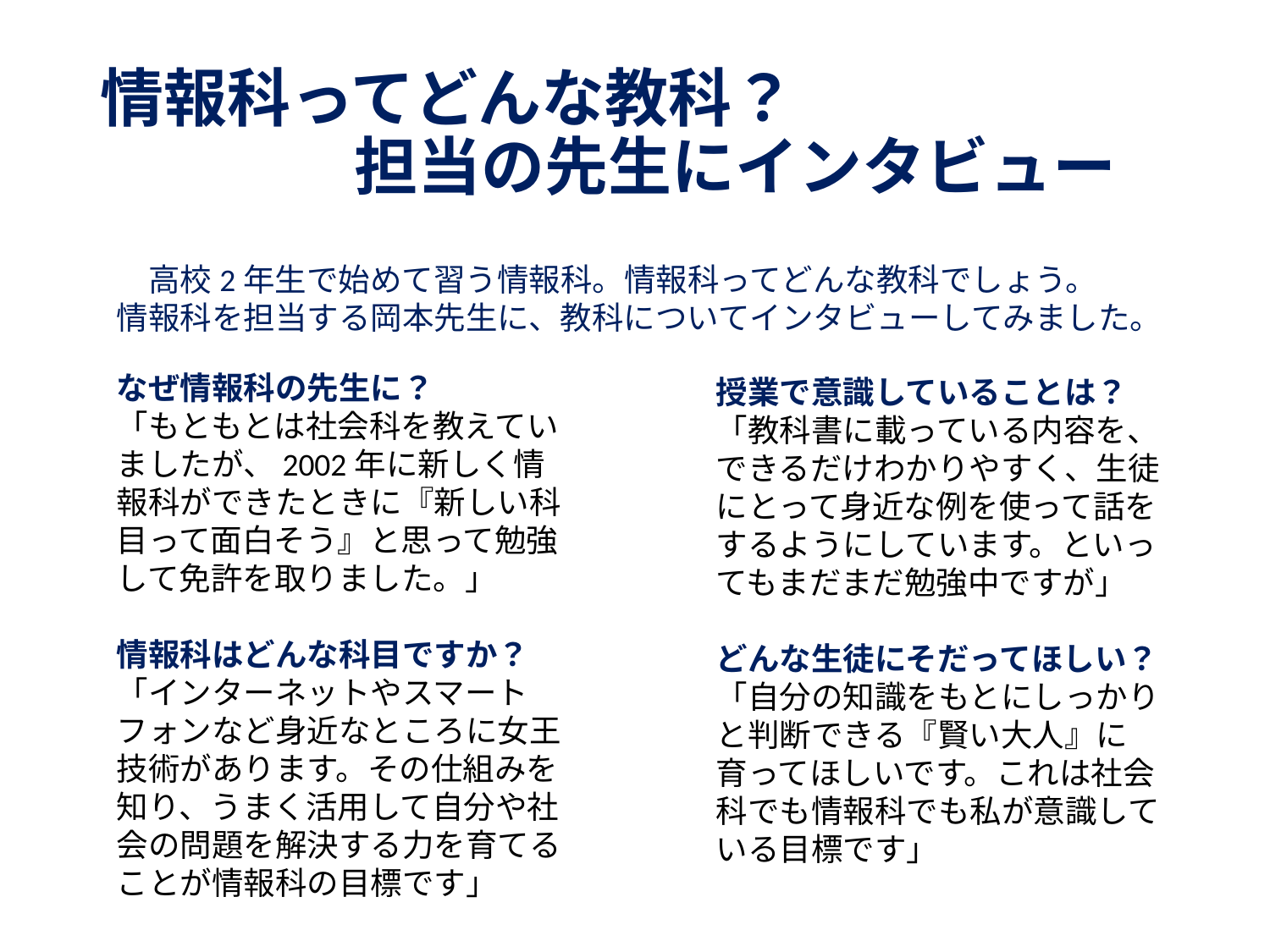

# 情報科ってどんな教科？ 　　　　担当の先生にインタビュー
　高校2年生で始めて習う情報科。情報科ってどんな教科でしょう。
情報科を担当する岡本先生に、教科についてインタビューしてみました。
なぜ情報科の先生に？
「もともとは社会科を教えていましたが、2002年に新しく情報科ができたときに『新しい科目って面白そう』と思って勉強して免許を取りました。」

情報科はどんな科目ですか？
「インターネットやスマートフォンなど身近なところに女王技術があります。その仕組みを知り、うまく活用して自分や社会の問題を解決する力を育てることが情報科の目標です」
授業で意識していることは？
「教科書に載っている内容を、できるだけわかりやすく、生徒にとって身近な例を使って話をするようにしています。といってもまだまだ勉強中ですが」

どんな生徒にそだってほしい？
「自分の知識をもとにしっかりと判断できる『賢い大人』に育ってほしいです。これは社会科でも情報科でも私が意識している目標です」